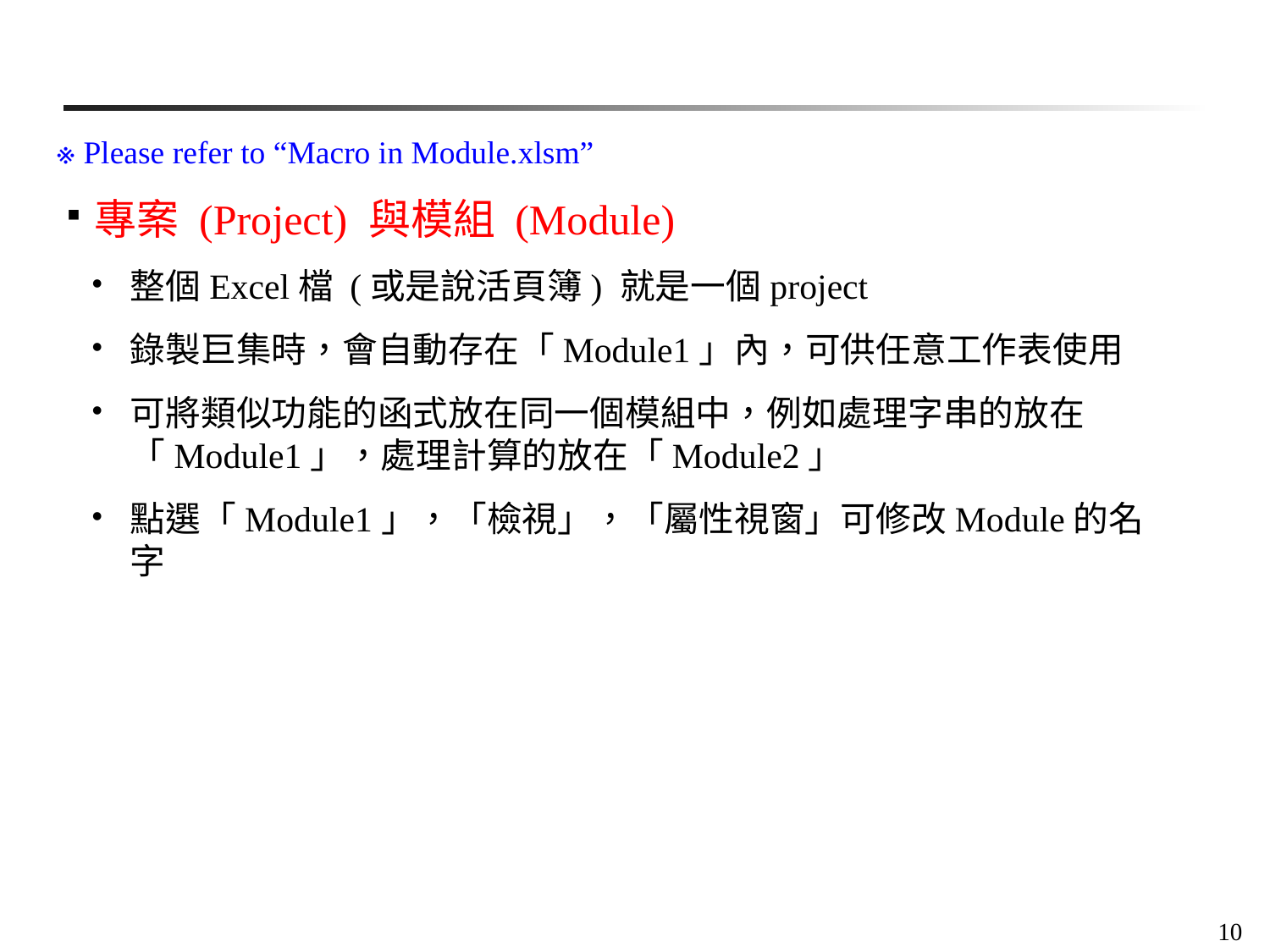

※ Please refer to “Macro in Module.xlsm”
專案 (Project) 與模組 (Module)
整個Excel檔 (或是說活頁簿) 就是一個project
錄製巨集時，會自動存在「Module1」內，可供任意工作表使用
可將類似功能的函式放在同一個模組中，例如處理字串的放在「Module1」，處理計算的放在「Module2」
點選「Module1」，「檢視」，「屬性視窗」可修改Module的名字

10